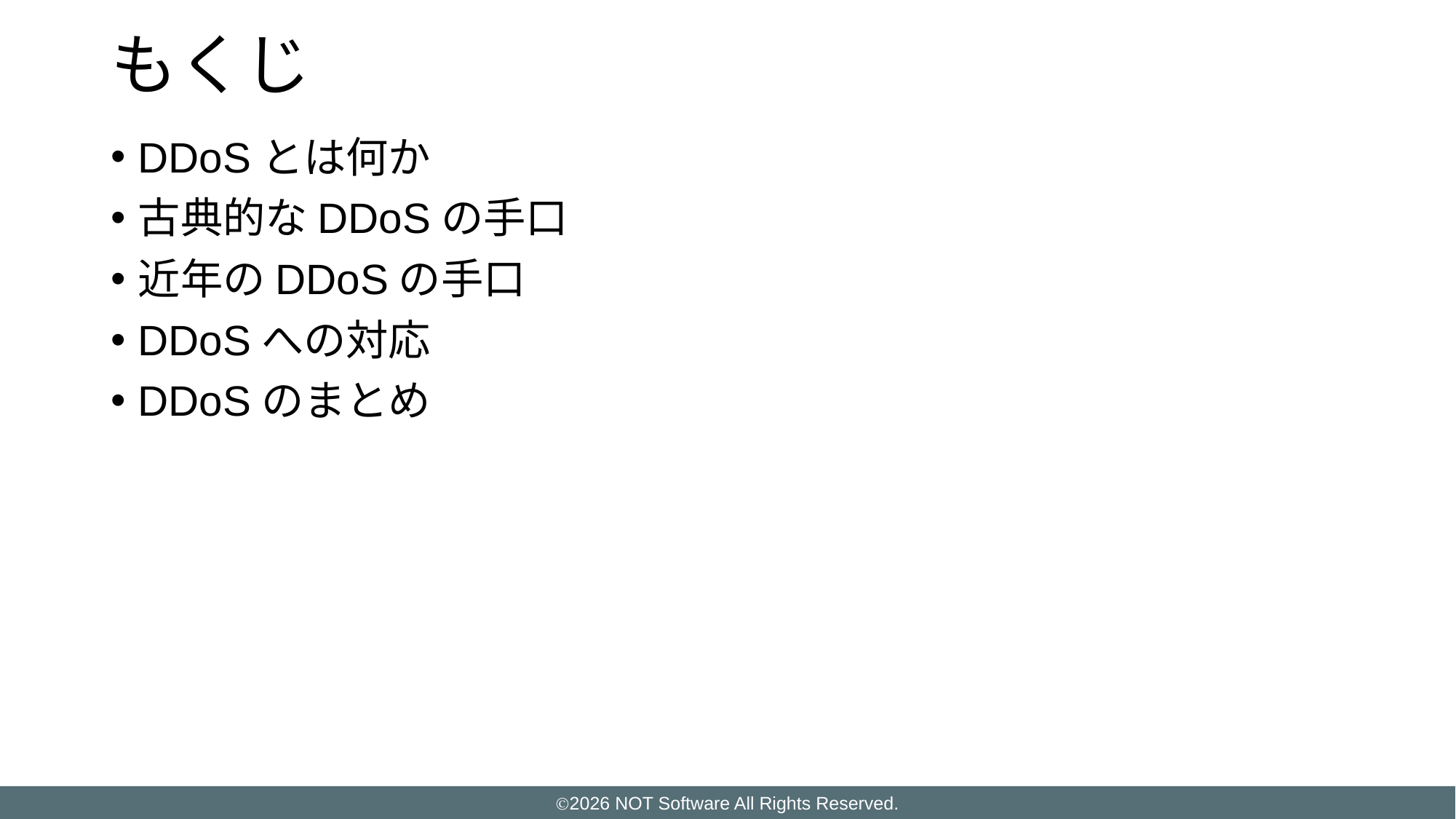

# もくじ
DDoSとは何か
古典的なDDoSの手口
近年のDDoSの手口
DDoSへの対応
DDoSのまとめ